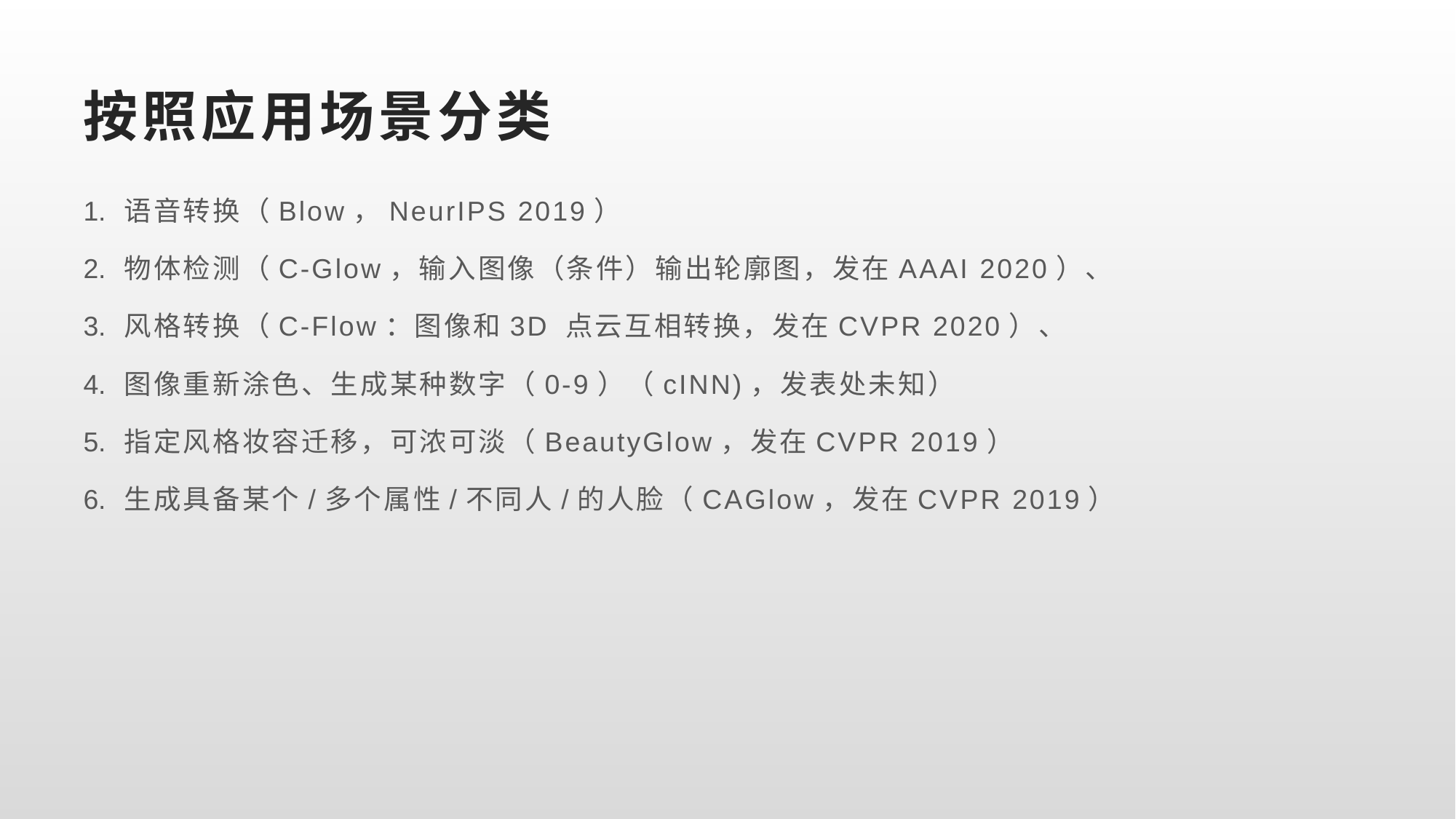

# 按照应用场景分类
语音转换（Blow，NeurIPS 2019）
物体检测（C-Glow，输入图像（条件）输出轮廓图，发在AAAI 2020）、
风格转换（C-Flow：图像和3D 点云互相转换，发在CVPR 2020）、
图像重新涂色、生成某种数字（0-9）（cINN)，发表处未知）
指定风格妆容迁移，可浓可淡（BeautyGlow，发在CVPR 2019）
生成具备某个/多个属性/不同人/的人脸（CAGlow，发在CVPR 2019）